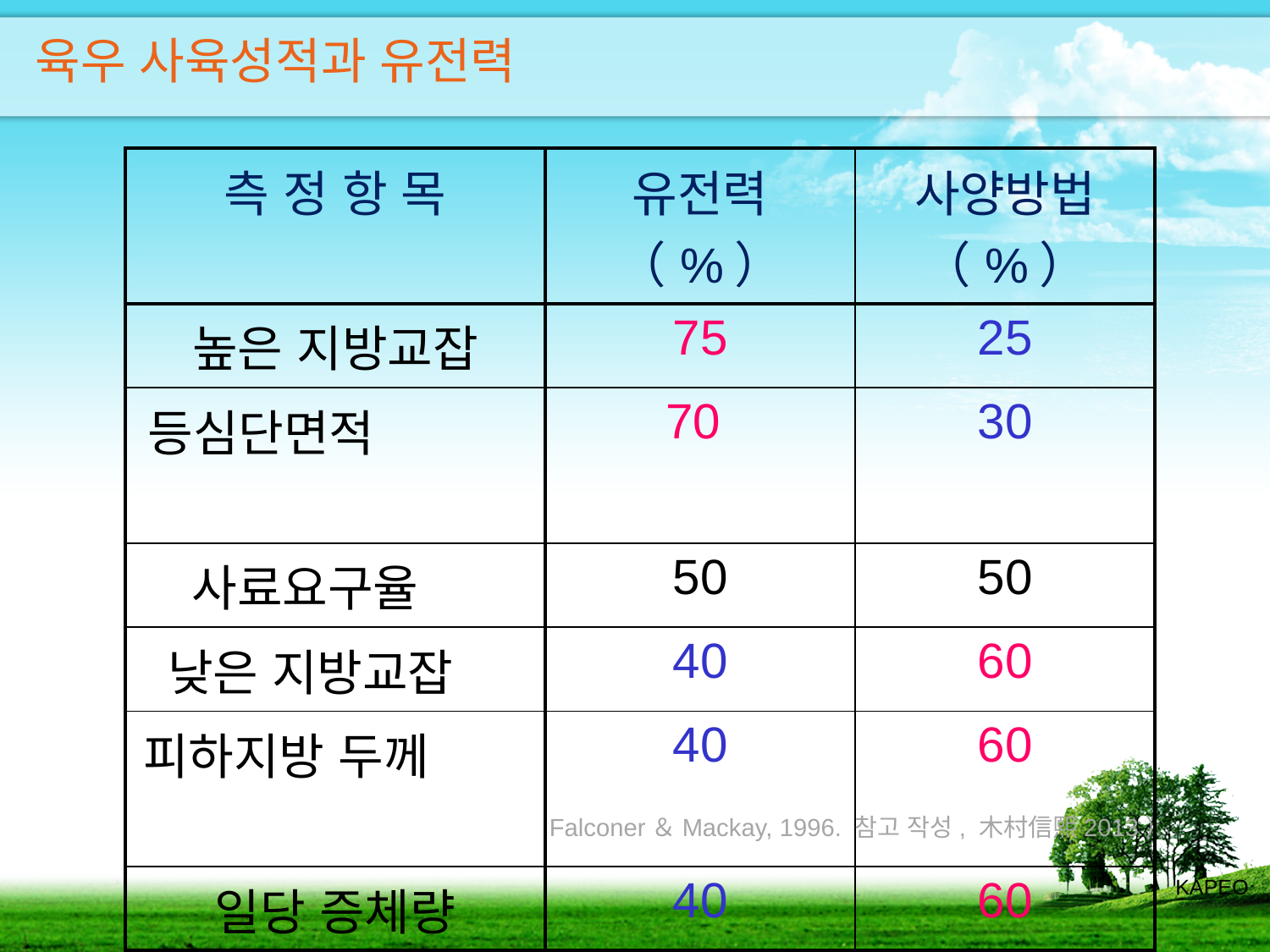

육우 사육성적과 유전력
| 측 정 항 목 | 유전력（%） | 사양방법（%） |
| --- | --- | --- |
| 높은 지방교잡 | 75 | 25 |
| 등심단면적 | 70 | 30 |
| 사료요구율 | 50 | 50 |
| 낮은 지방교잡 | 40 | 60 |
| 피하지방 두께 | 40 | 60 |
| 일당 증체량 | 40 | 60 |
| 암소의 번식성적 | 10 | 90 |
| （참고）사람의 키 | 65 | 35 |
Falconer＆Mackay, 1996. 참고 작성, 木村信熙2013）
KAPEO